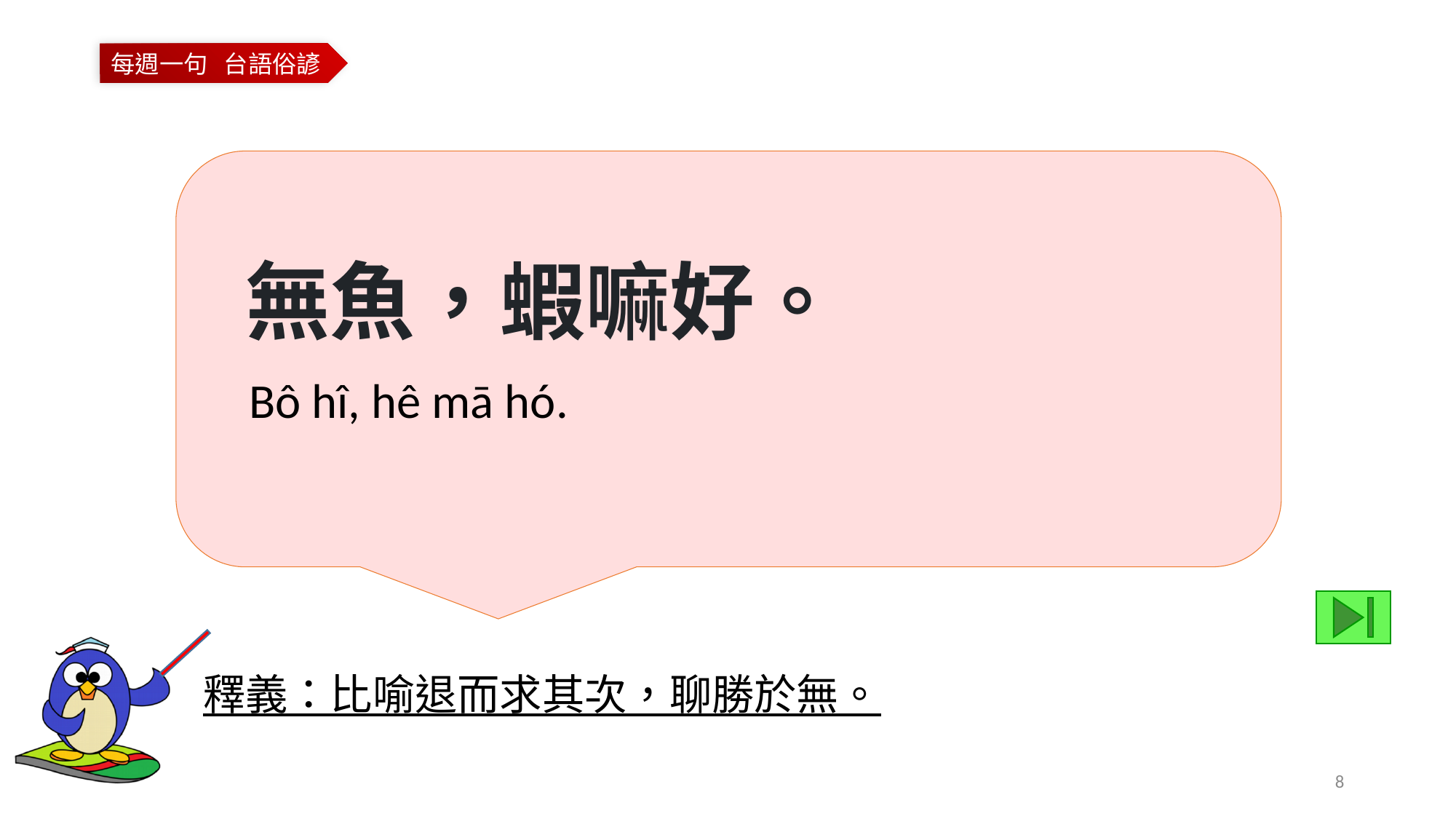

無魚，蝦嘛好。
Bô hî, hê mā hó.

釋義：比喻退而求其次，聊勝於無。
8